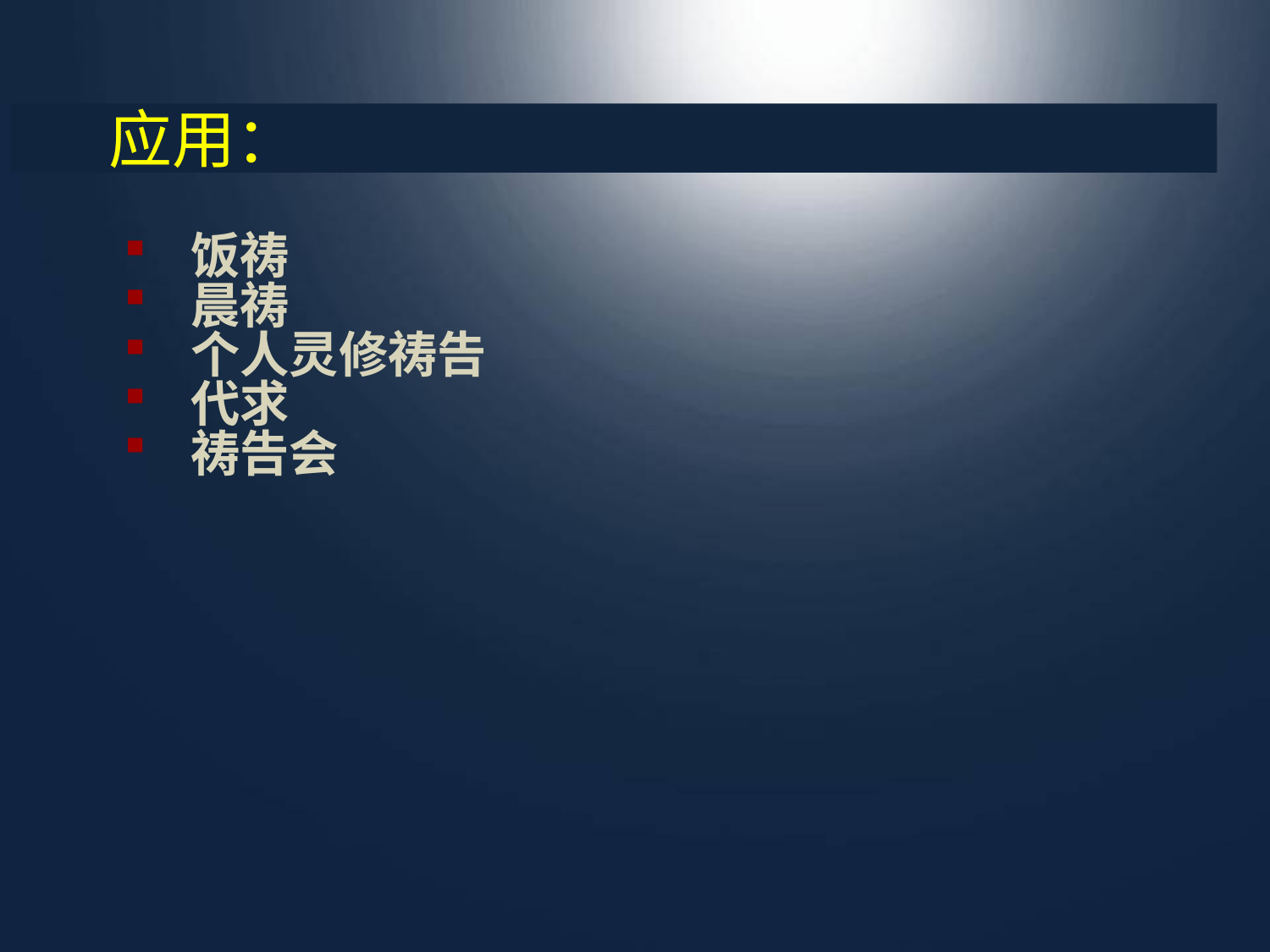

# 应用：
  饭祷
  晨祷
  个人灵修祷告
  代求
  祷告会